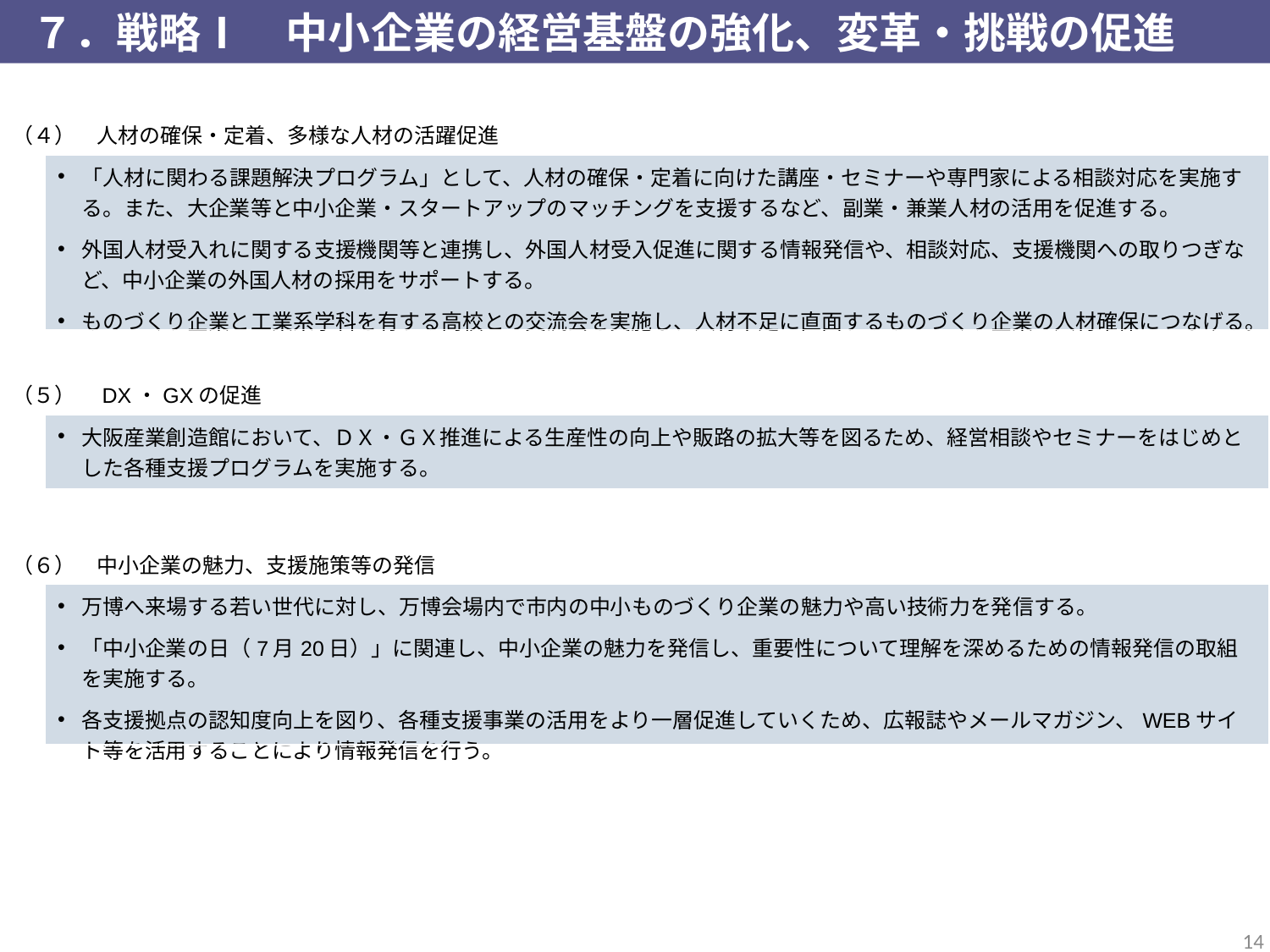

７．戦略Ⅰ　中小企業の経営基盤の強化、変革・挑戦の促進
（４）　人材の確保・定着、多様な人材の活躍促進
| 「人材に関わる課題解決プログラム」として、人材の確保・定着に向けた講座・セミナーや専門家による相談対応を実施する。また、大企業等と中小企業・スタートアップのマッチングを支援するなど、副業・兼業人材の活用を促進する。 外国人材受入れに関する支援機関等と連携し、外国人材受入促進に関する情報発信や、相談対応、支援機関への取りつぎなど、中小企業の外国人材の採用をサポートする。 ものづくり企業と工業系学科を有する高校との交流会を実施し、人材不足に直面するものづくり企業の人材確保につなげる。 |
| --- |
（５）　DX・GXの促進
| 大阪産業創造館において、ＤＸ・ＧＸ推進による生産性の向上や販路の拡大等を図るため、経営相談やセミナーをはじめとした各種支援プログラムを実施する。 |
| --- |
（６）　中小企業の魅力、支援施策等の発信
| 万博へ来場する若い世代に対し、万博会場内で市内の中小ものづくり企業の魅力や高い技術力を発信する。 「中小企業の日（7月20日）」に関連し、中小企業の魅力を発信し、重要性について理解を深めるための情報発信の取組を実施する。 各支援拠点の認知度向上を図り、各種支援事業の活用をより一層促進していくため、広報誌やメールマガジン、WEBサイト等を活用することにより情報発信を行う。 |
| --- |
14